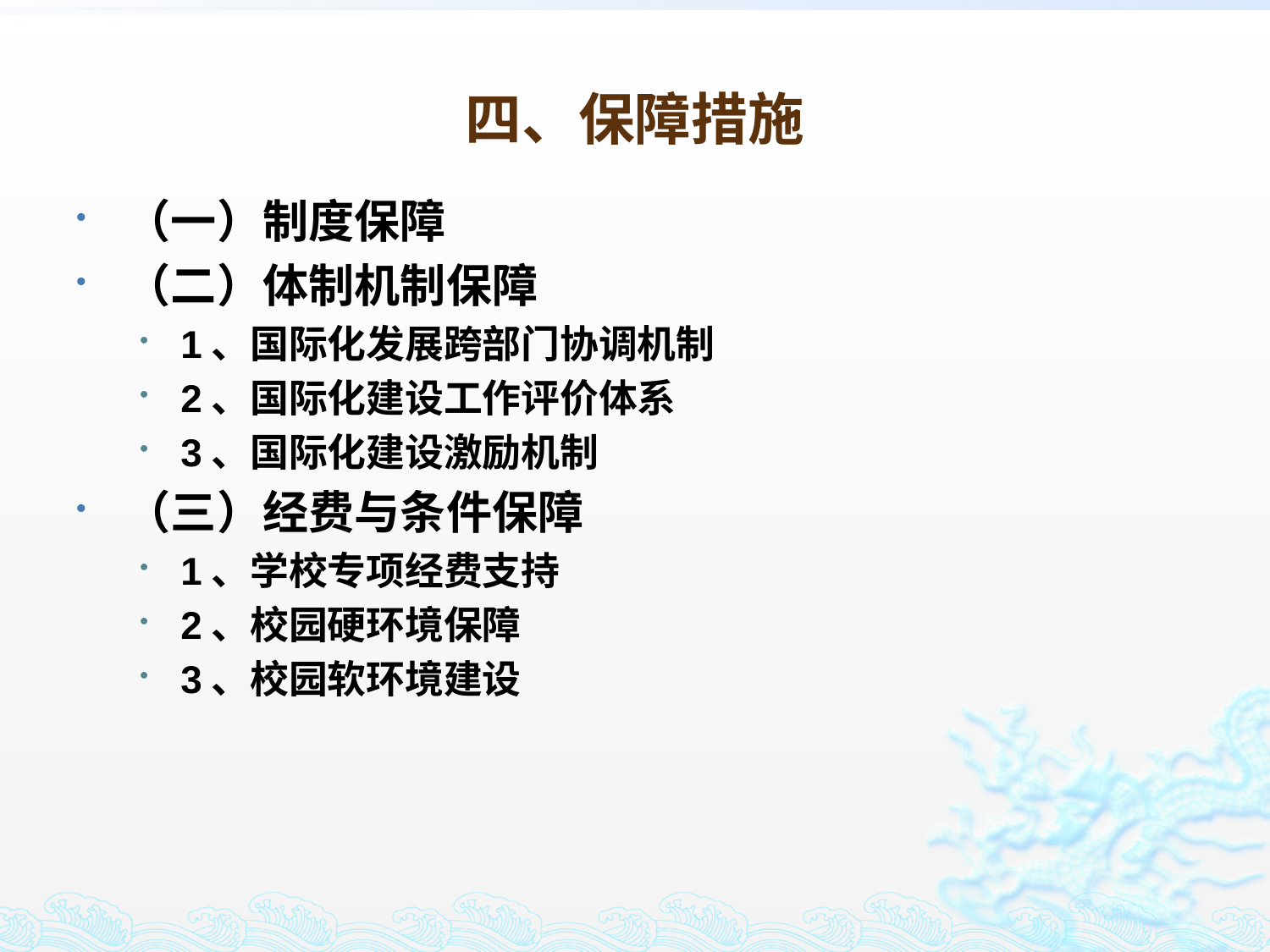

# 四、保障措施
（一）制度保障
（二）体制机制保障
1、国际化发展跨部门协调机制
2、国际化建设工作评价体系
3、国际化建设激励机制
（三）经费与条件保障
1、学校专项经费支持
2、校园硬环境保障
3、校园软环境建设